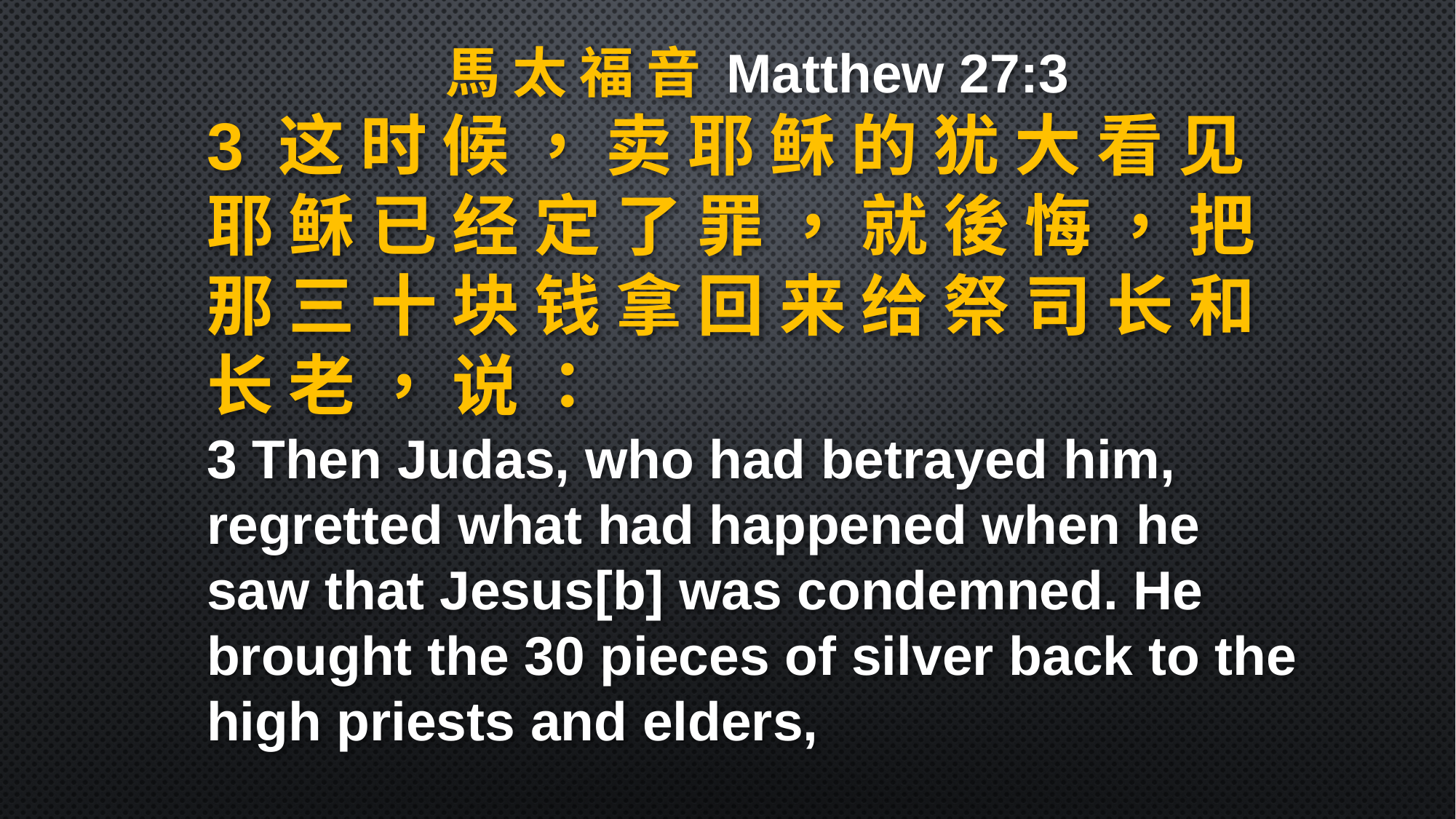

馬 太 福 音 Matthew 27:3
3 这 时 候 ， 卖 耶 稣 的 犹 大 看 见 耶 稣 已 经 定 了 罪 ， 就 後 悔 ， 把 那 三 十 块 钱 拿 回 来 给 祭 司 长 和 长 老 ， 说 ：
3 Then Judas, who had betrayed him, regretted what had happened when he saw that Jesus[b] was condemned. He brought the 30 pieces of silver back to the high priests and elders,